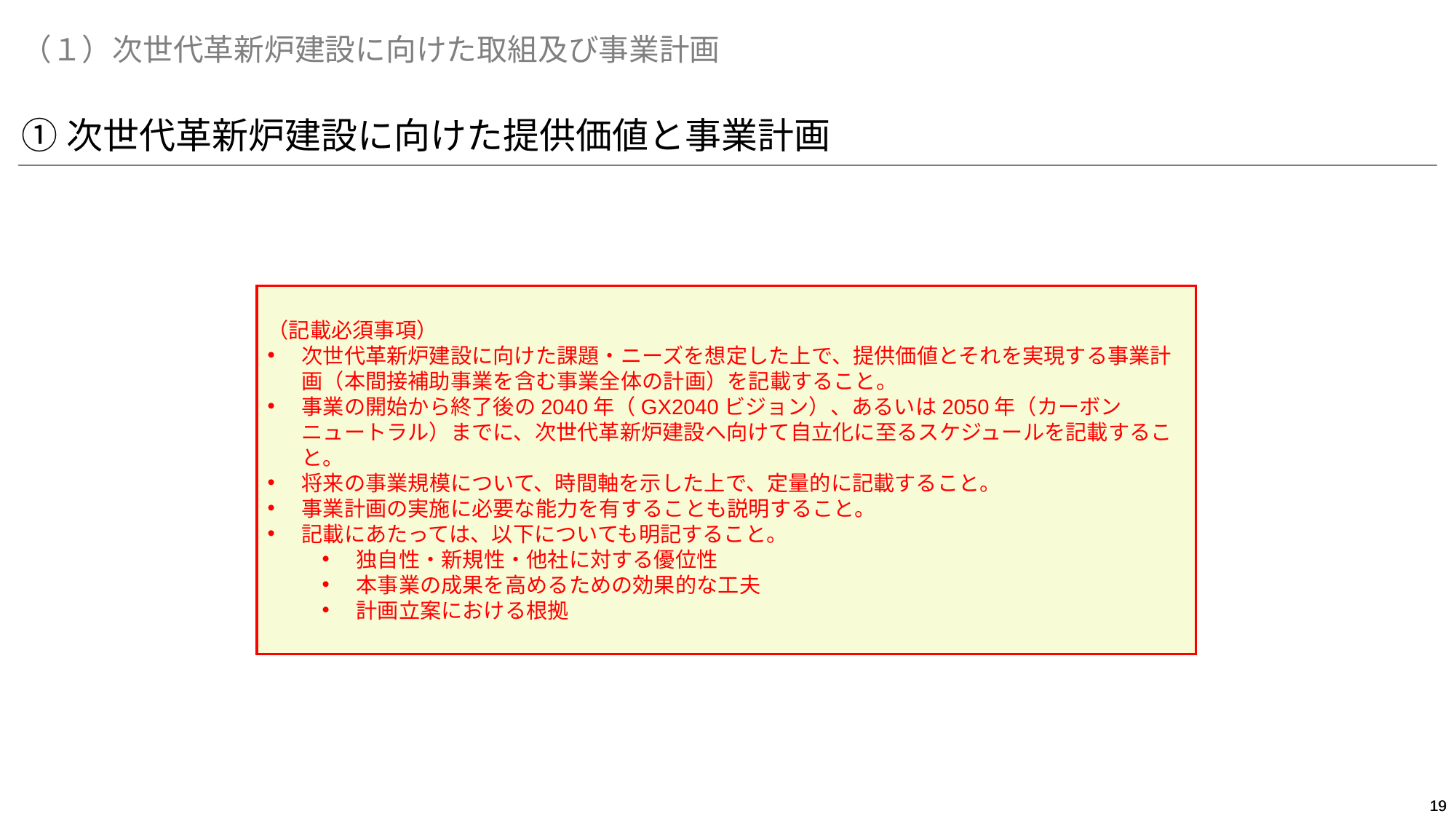

（１）次世代革新炉建設に向けた取組及び事業計画
①次世代革新炉建設に向けた提供価値と事業計画
（記載必須事項）
次世代革新炉建設に向けた課題・ニーズを想定した上で、提供価値とそれを実現する事業計画（本間接補助事業を含む事業全体の計画）を記載すること。
事業の開始から終了後の2040年（GX2040ビジョン）、あるいは2050年（カーボンニュートラル）までに、次世代革新炉建設へ向けて自立化に至るスケジュールを記載すること。
将来の事業規模について、時間軸を示した上で、定量的に記載すること。
事業計画の実施に必要な能力を有することも説明すること。
記載にあたっては、以下についても明記すること。
独自性・新規性・他社に対する優位性
本事業の成果を高めるための効果的な工夫
計画立案における根拠